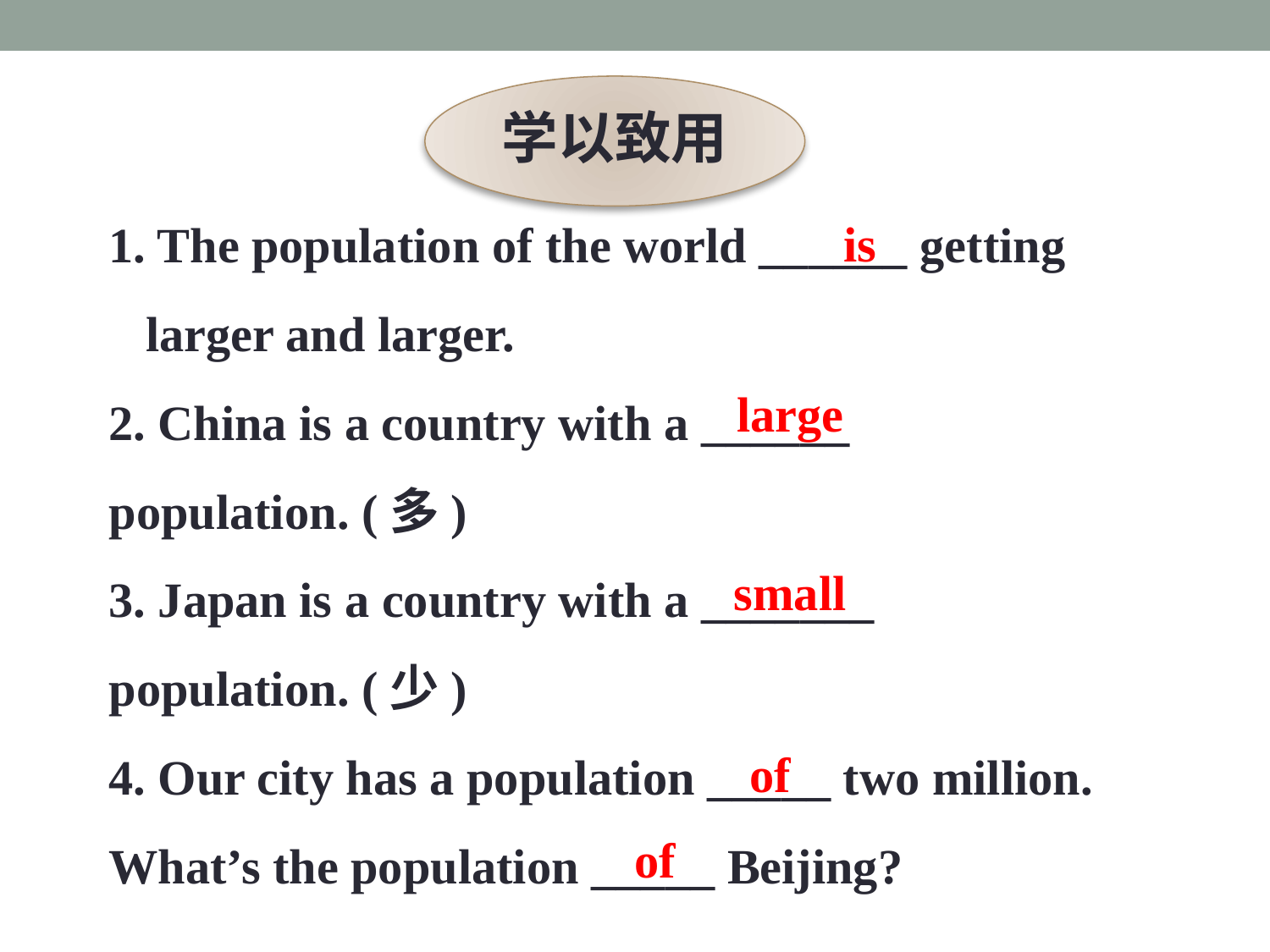

学以致用
1. The population of the world ______ getting      larger and larger.
2. China is a country with a ______ population. (多)
3. Japan is a country with a _______ population. (少)
4. Our city has a population _____ two million.
What’s the population _____ Beijing?
is
large
small
of
of